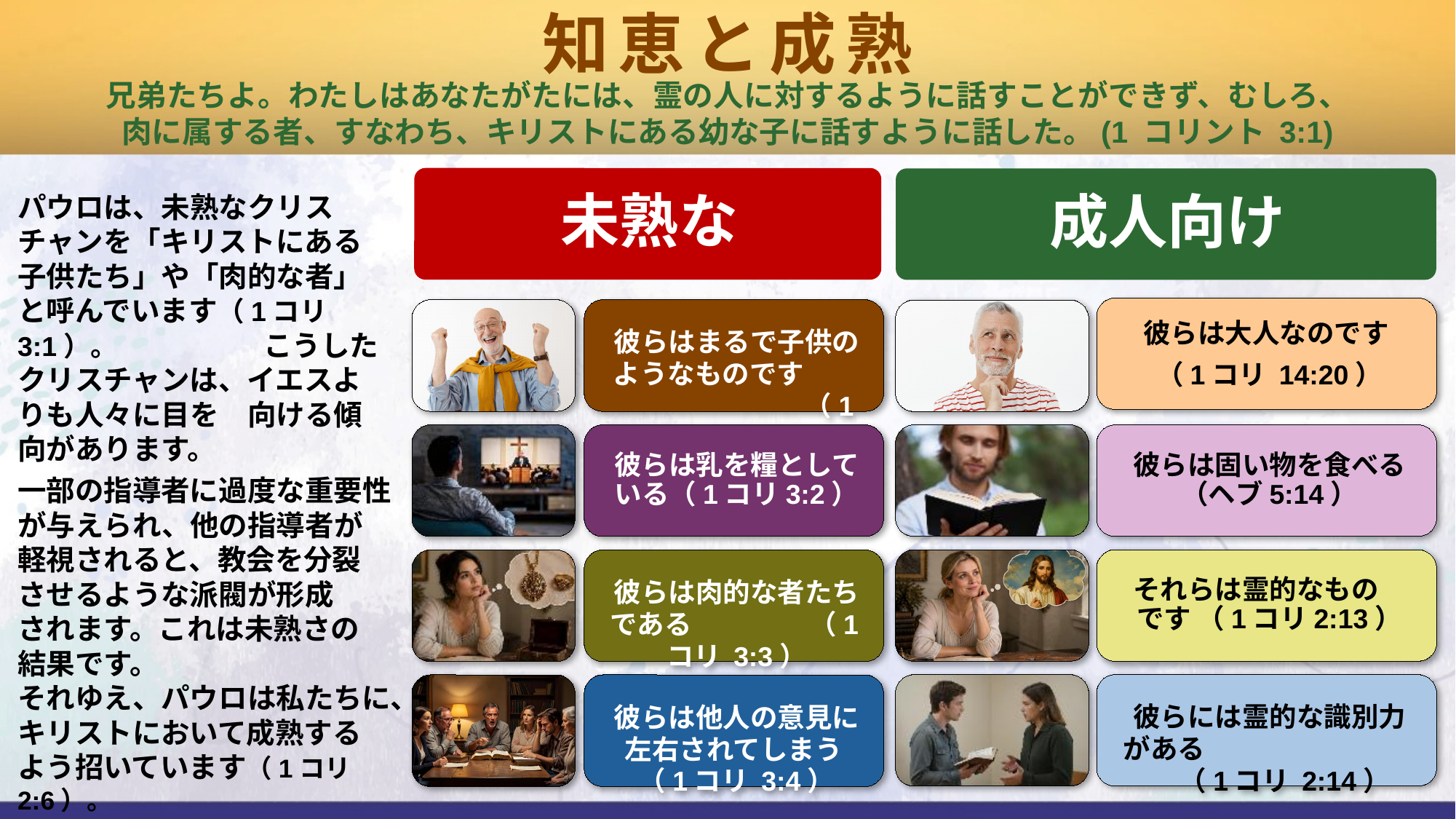

知恵と成熟
兄弟たちよ。わたしはあなたがたには、霊の人に対するように話すことができず、むしろ、肉に属する者、すなわち、キリストにある幼な子に話すように話した。(1 コリント 3:1)
未熟な
彼らはまるで子供のようなものです                                         （1コリ3:1）
彼らは乳を糧としている（1コリ3:2）
彼らは肉的な者たちである                   （1コリ 3:3）
彼らは他人の意見に左右されてしまう  （1コリ 3:4）
成人向け
彼らは大人なのです
（1コリ 14:20）
彼らは固い物を食べる（ヘブ5:14）
それらは霊的なもの　です （1コリ2:13）
彼らには霊的な識別力がある                                        （1コリ 2:14）
パウロは、未熟なクリスチャンを「キリストにある子供たち」や「肉的な者」と呼んでいます（1コリ3:1）。                       こうしたクリスチャンは、イエスよりも人々に目を　向ける傾向があります。
一部の指導者に過度な重要性が与えられ、他の指導者が　軽視されると、教会を分裂　させるような派閥が形成　　されます。これは未熟さの　結果です。                                 それゆえ、パウロは私たちに、キリストにおいて成熟する　よう招いています（1コリ 2:6）。